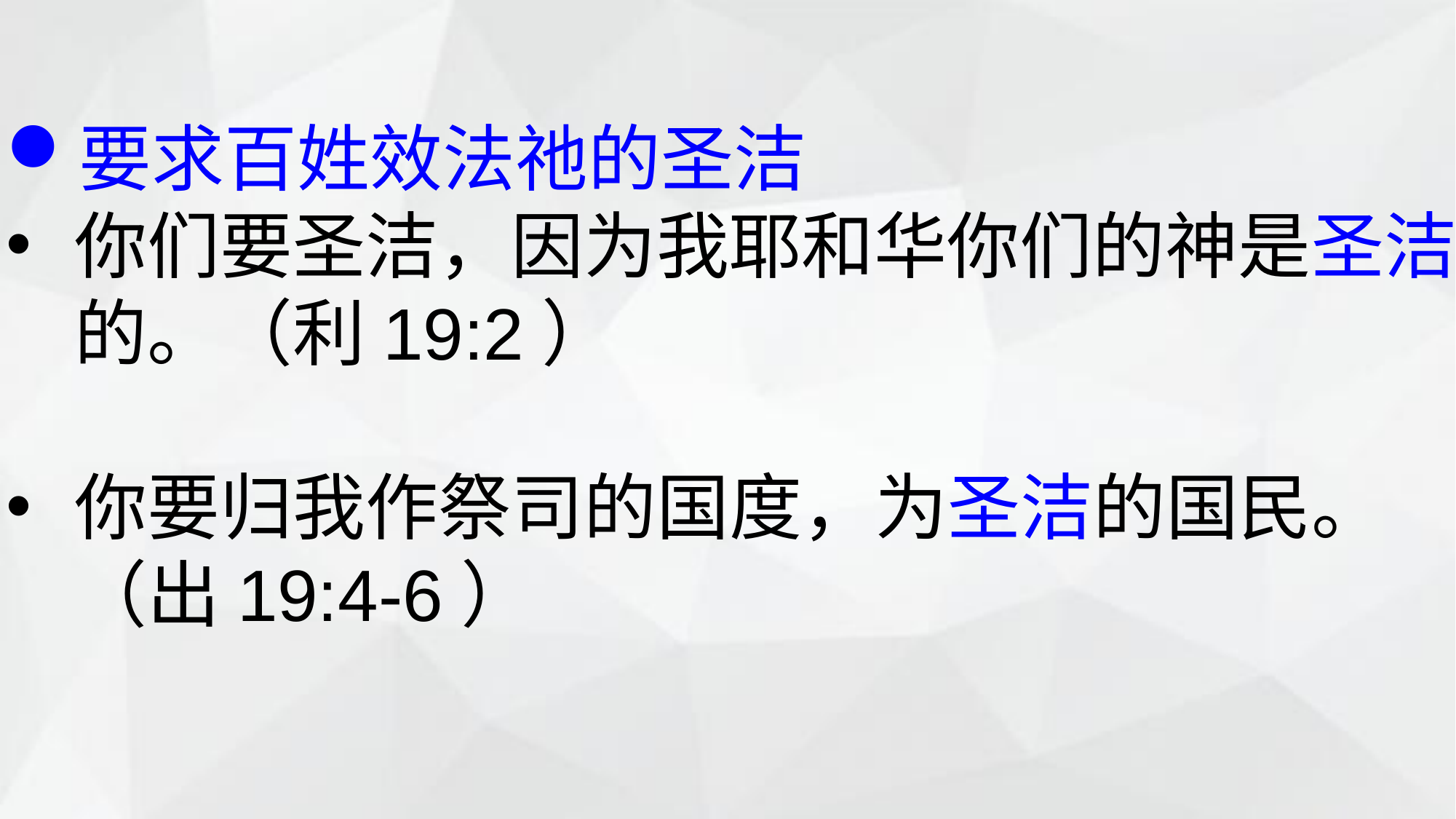

要求百姓效法祂的圣洁
你们要圣洁，因为我耶和华你们的神是圣洁的。（利19:2）

你要归我作祭司的国度，为圣洁的国民。（出19:4-6）

44